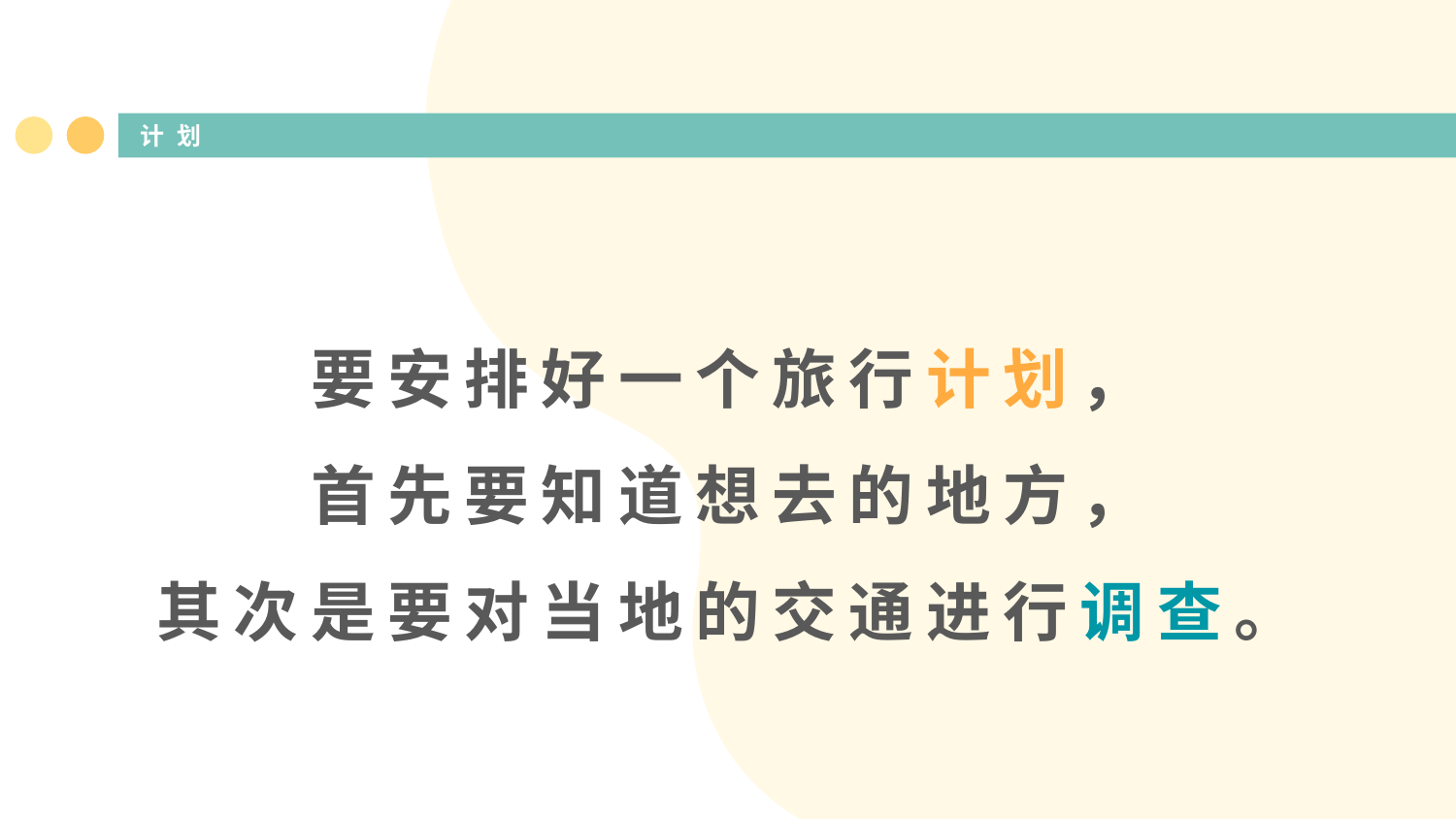

# 计划
要安排好一个旅行计划，
首先要知道想去的地方，
其次是要对当地的交通进行调查。